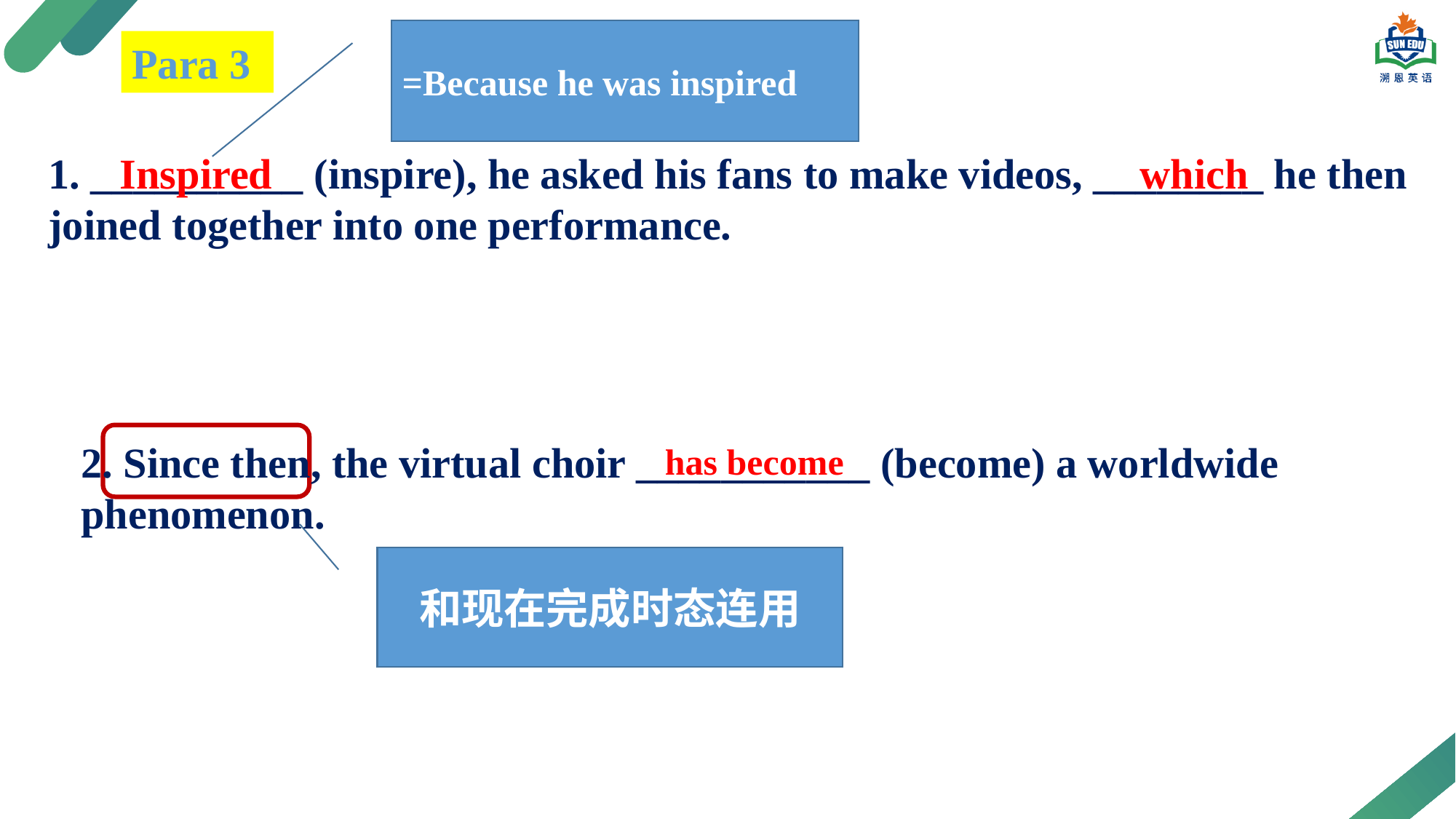

=Because he was inspired
Para 3
1. __________ (inspire), he asked his fans to make videos, ________ he then joined together into one performance.
Inspired
which

2. Since then, the virtual choir ___________ (become) a worldwide phenomenon.
has become
和现在完成时态连用